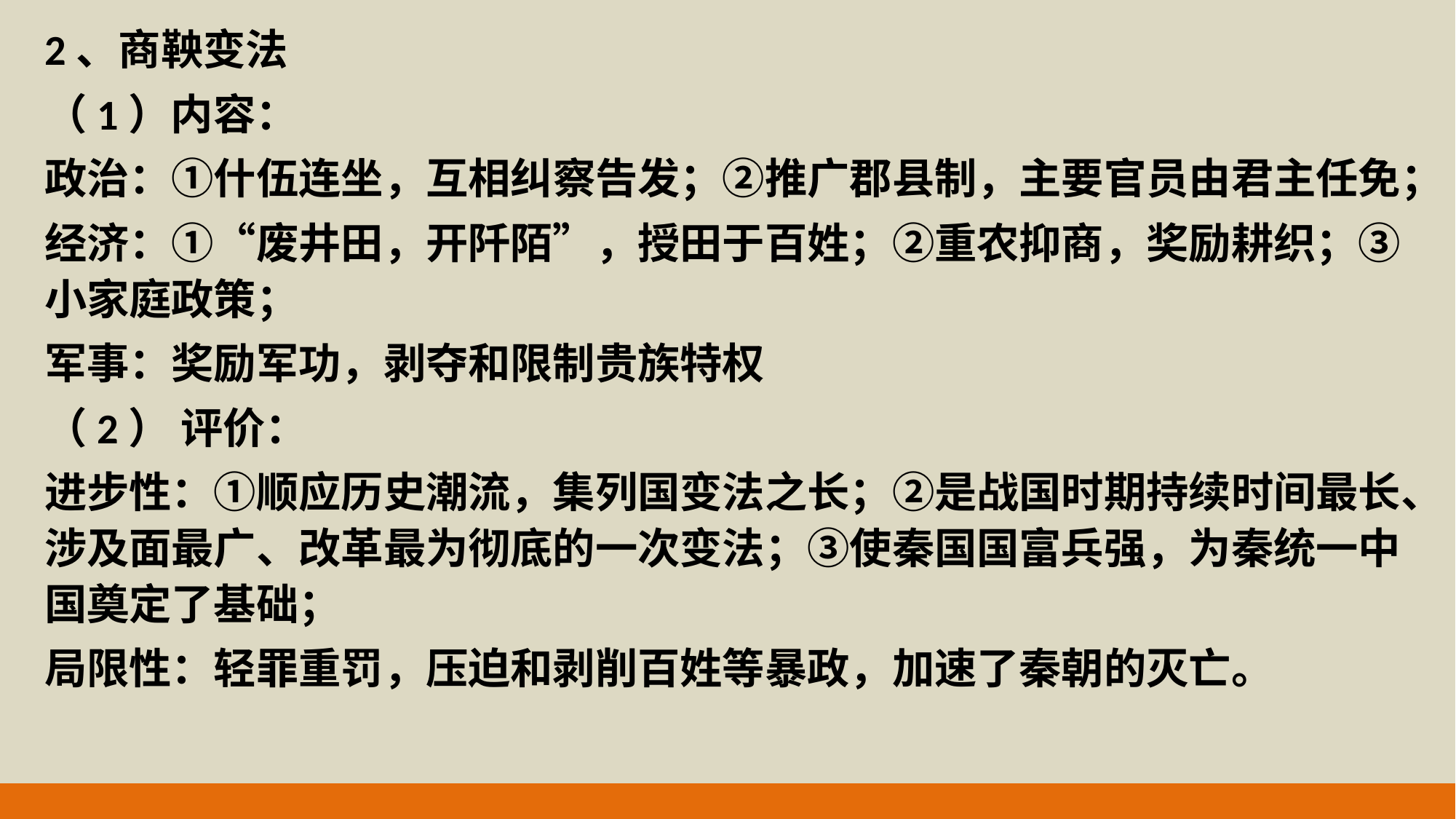

2、商鞅变法
（1）内容：
政治：①什伍连坐，互相纠察告发；②推广郡县制，主要官员由君主任免；
经济：①“废井田，开阡陌”，授田于百姓；②重农抑商，奖励耕织；③小家庭政策；
军事：奖励军功，剥夺和限制贵族特权
（2） 评价：
进步性：①顺应历史潮流，集列国变法之长；②是战国时期持续时间最长、涉及面最广、改革最为彻底的一次变法；③使秦国国富兵强，为秦统一中国奠定了基础；
局限性：轻罪重罚，压迫和剥削百姓等暴政，加速了秦朝的灭亡。